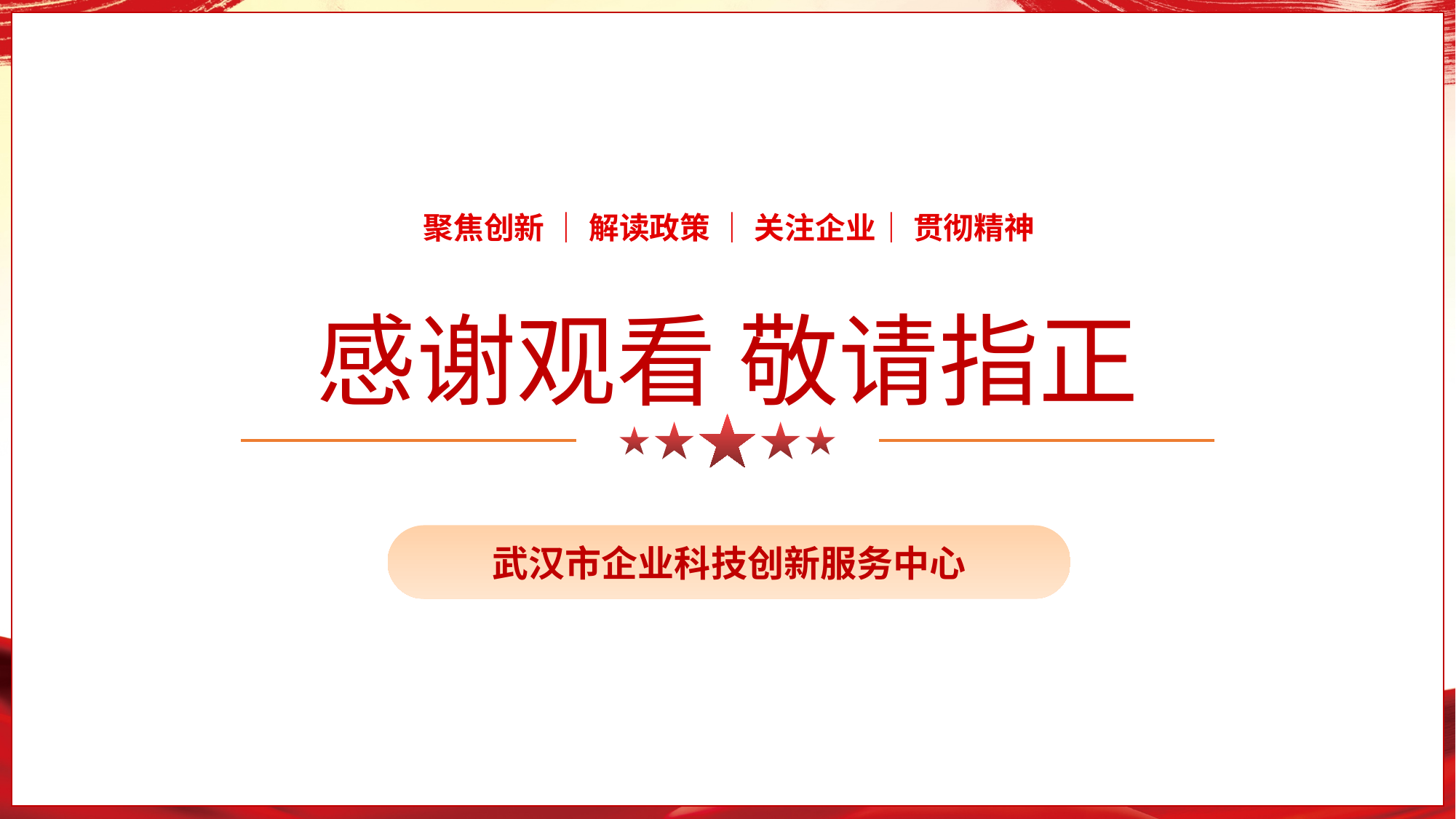

聚焦创新 ｜ 解读政策 ｜ 关注企业｜ 贯彻精神
感谢观看 敬请指正

武汉市企业科技创新服务中心